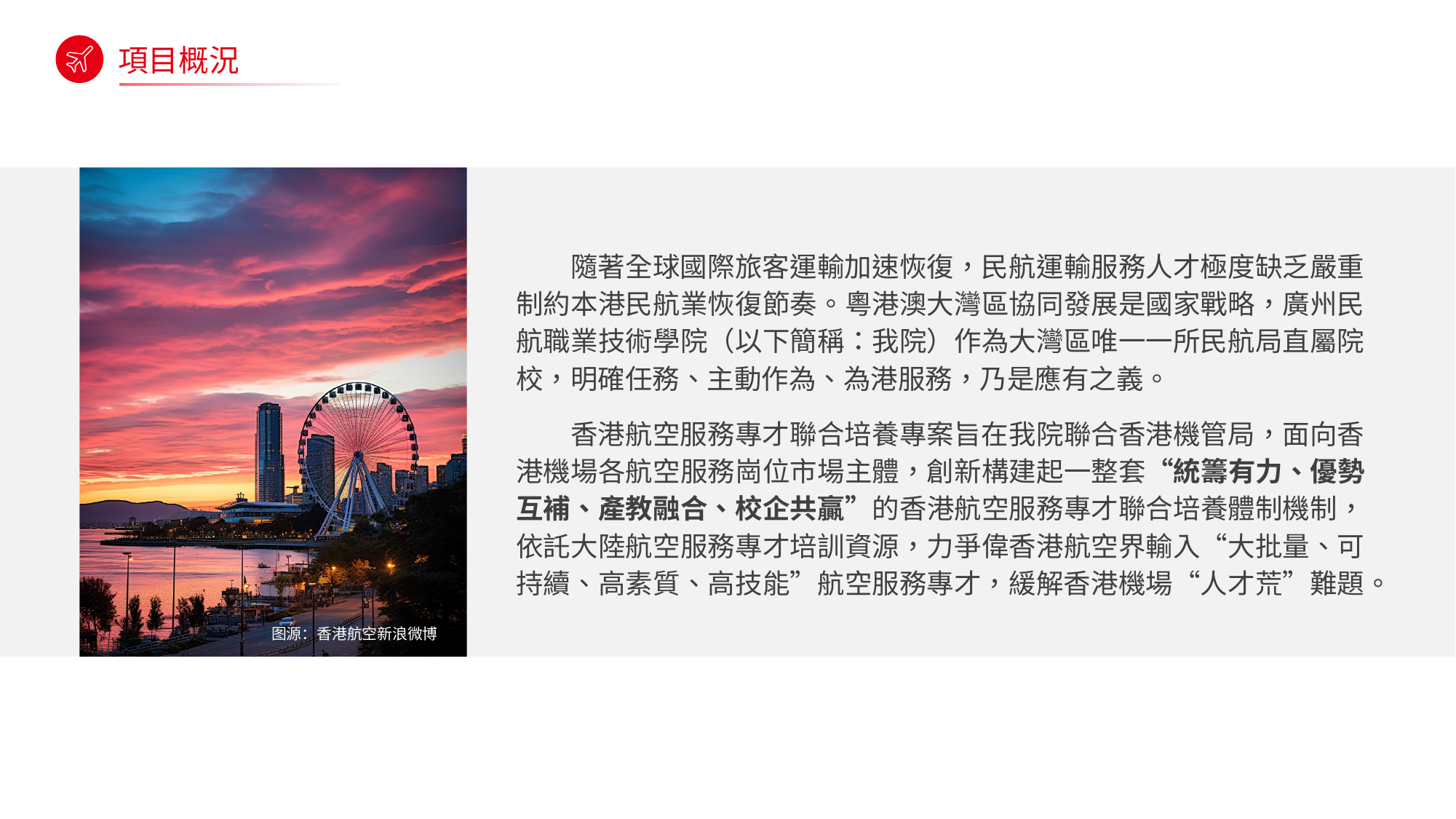

# 項目概況

隨著全球國際旅客運輸加速恢復，民航運輸服務人才極度缺乏嚴重制約本港民航業恢復節奏。粵港澳大灣區協同發展是國家戰略，廣州民航職業技術學院（以下簡稱：我院）作為大灣區唯一一所民航局直屬院校，明確任務、主動作為、為港服務，乃是應有之義。
香港航空服務專才聯合培養專案旨在我院聯合香港機管局，面向香港機場各航空服務崗位市場主體，創新構建起一整套“統籌有力、優勢互補、產教融合、校企共贏”的香港航空服務專才聯合培養體制機制，依託大陸航空服務專才培訓資源，力爭偉香港航空界輸入“大批量、可持續、高素質、高技能”航空服務專才，緩解香港機場“人才荒”難題。
图源：香港航空新浪微博